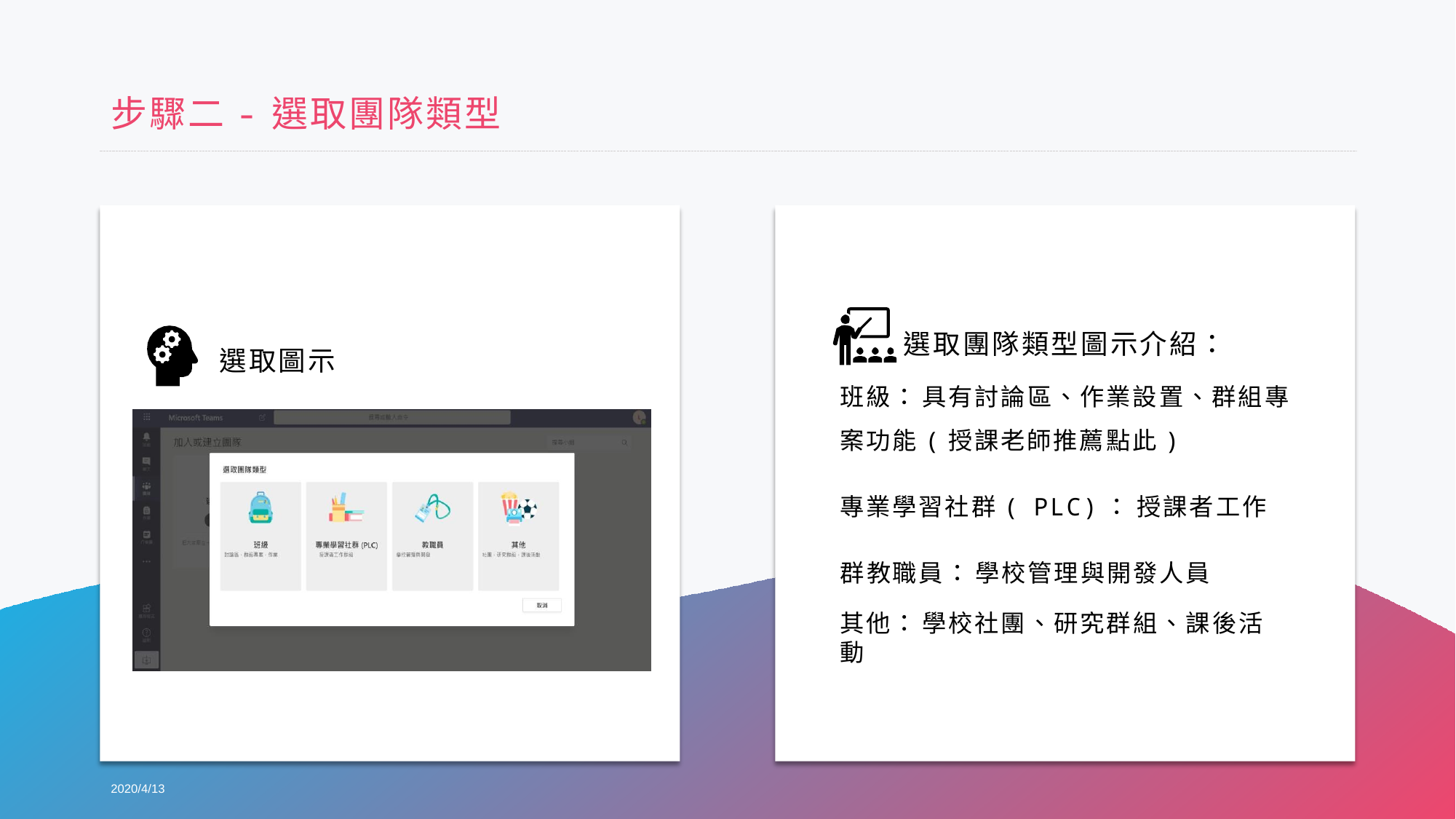

# 步驟二-選取團隊類型

選取圖示

選取團隊類型圖示介紹：

班級： 具有討論區、作業設置、群組專
案功能(授課老師推薦點此)
專業學習社群( PLC)： 授課者工作群教職員： 學校管理與開發人員

其他： 學校社團、研究群組、課後活動

2020/4/13